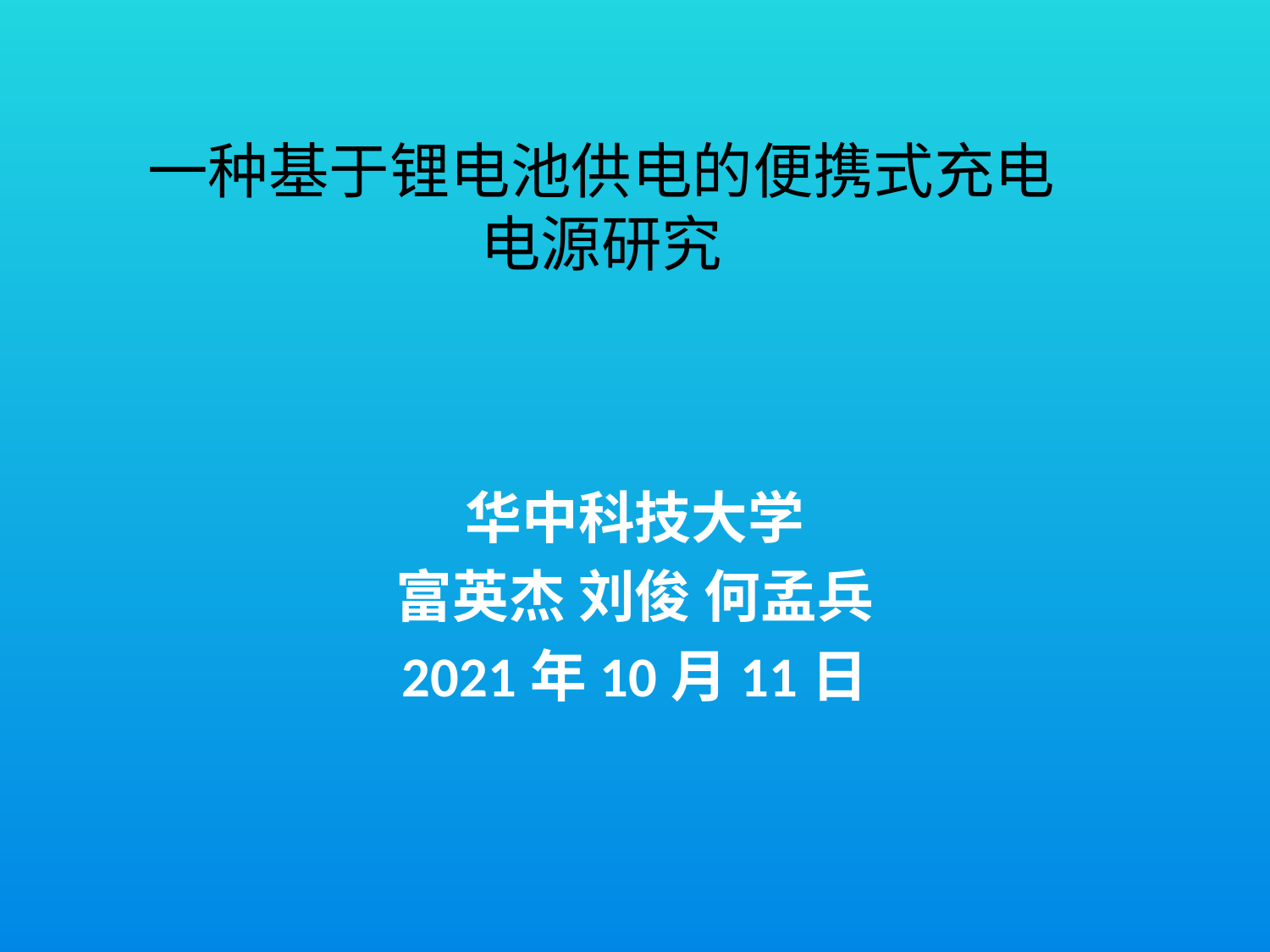

# 一种基于锂电池供电的便携式充电电源研究
华中科技大学
富英杰 刘俊 何孟兵
2021年10月11日